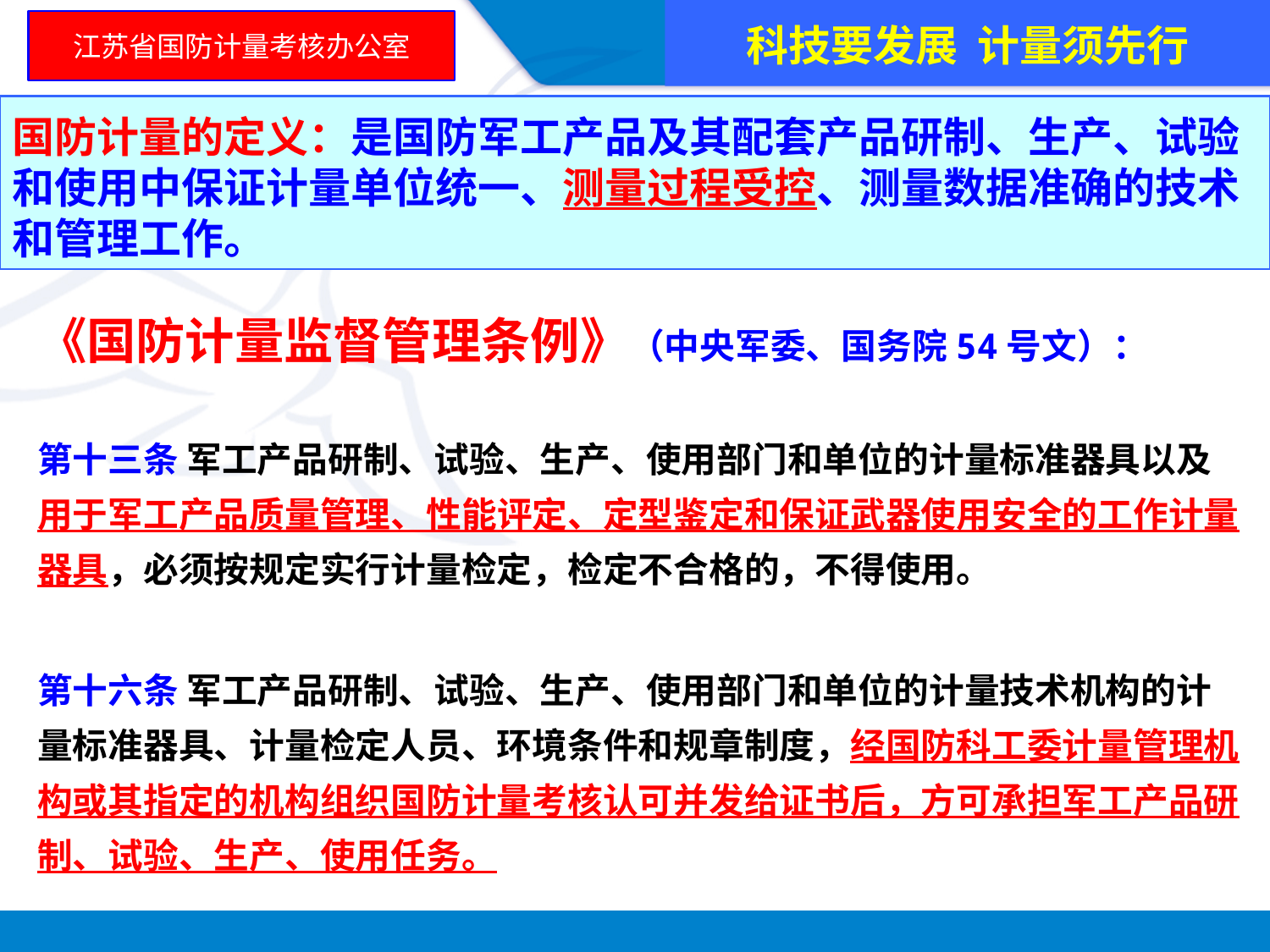

科技要发展  计量须先行
江苏省国防计量考核办公室
国防计量的定义：是国防军工产品及其配套产品研制、生产、试验和使用中保证计量单位统一、测量过程受控、测量数据准确的技术和管理工作。

《国防计量监督管理条例》（中央军委、国务院54号文）：
第十三条 军工产品研制、试验、生产、使用部门和单位的计量标准器具以及用于军工产品质量管理、性能评定、定型鉴定和保证武器使用安全的工作计量器具，必须按规定实行计量检定，检定不合格的，不得使用。
第十六条 军工产品研制、试验、生产、使用部门和单位的计量技术机构的计量标准器具、计量检定人员、环境条件和规章制度，经国防科工委计量管理机构或其指定的机构组织国防计量考核认可并发给证书后，方可承担军工产品研制、试验、生产、使用任务。